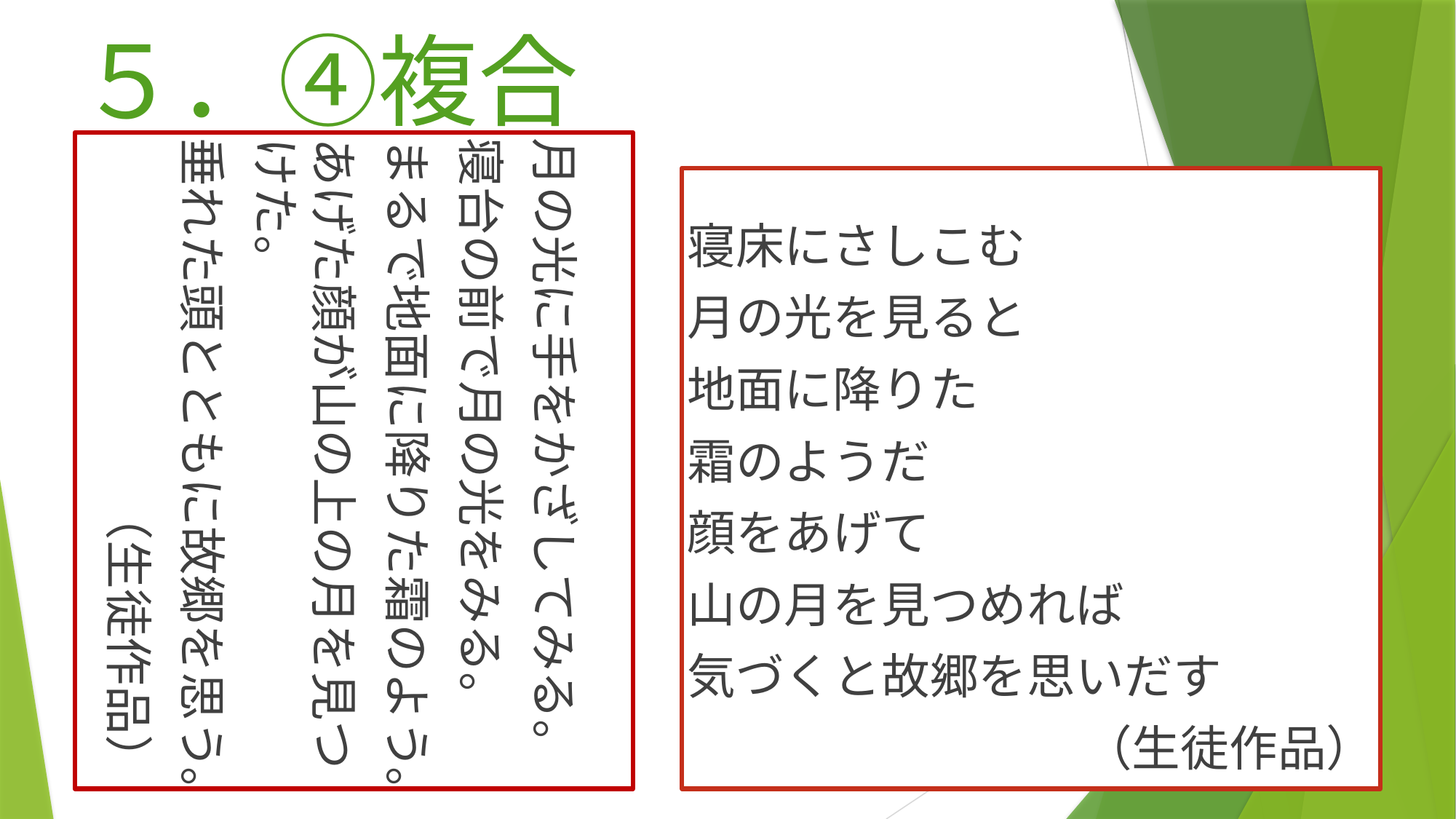

# ５．④複合

月の光に手をかざしてみる。
寝台の前で月の光をみる。
まるで地面に降りた霜のよう。
あげた顔が山の上の月を見つけた。
垂れた頭とともに故郷を思う。
（生徒作品）

寝床にさしこむ
月の光を見ると
地面に降りた
霜のようだ
顔をあげて
山の月を見つめれば
気づくと故郷を思いだす
（生徒作品）